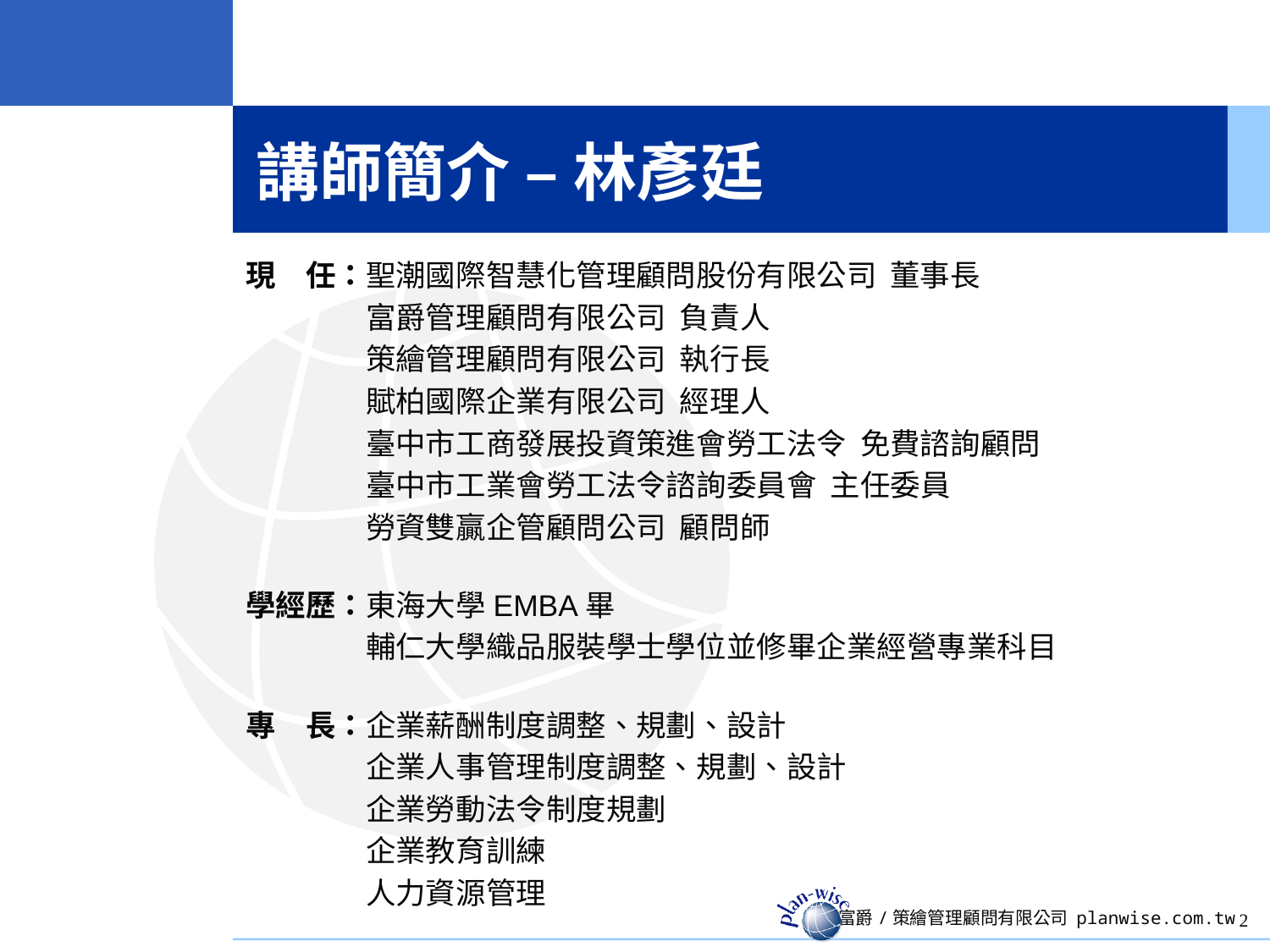

# 講師簡介 – 林彥廷
現　任：聖潮國際智慧化管理顧問股份有限公司  董事長
　　　　富爵管理顧問有限公司  負責人
　　　　策繪管理顧問有限公司  執行長
　　　　賦柏國際企業有限公司  經理人
　　　　臺中市工商發展投資策進會勞工法令  免費諮詢顧問
　　　　臺中市工業會勞工法令諮詢委員會  主任委員
　　　　勞資雙贏企管顧問公司  顧問師

學經歷：東海大學EMBA畢
　　　　輔仁大學織品服裝學士學位並修畢企業經營專業科目

專　長：企業薪酬制度調整、規劃、設計
　　　　企業人事管理制度調整、規劃、設計
　　　　企業勞動法令制度規劃
　　　　企業教育訓練
　　　　人力資源管理
2